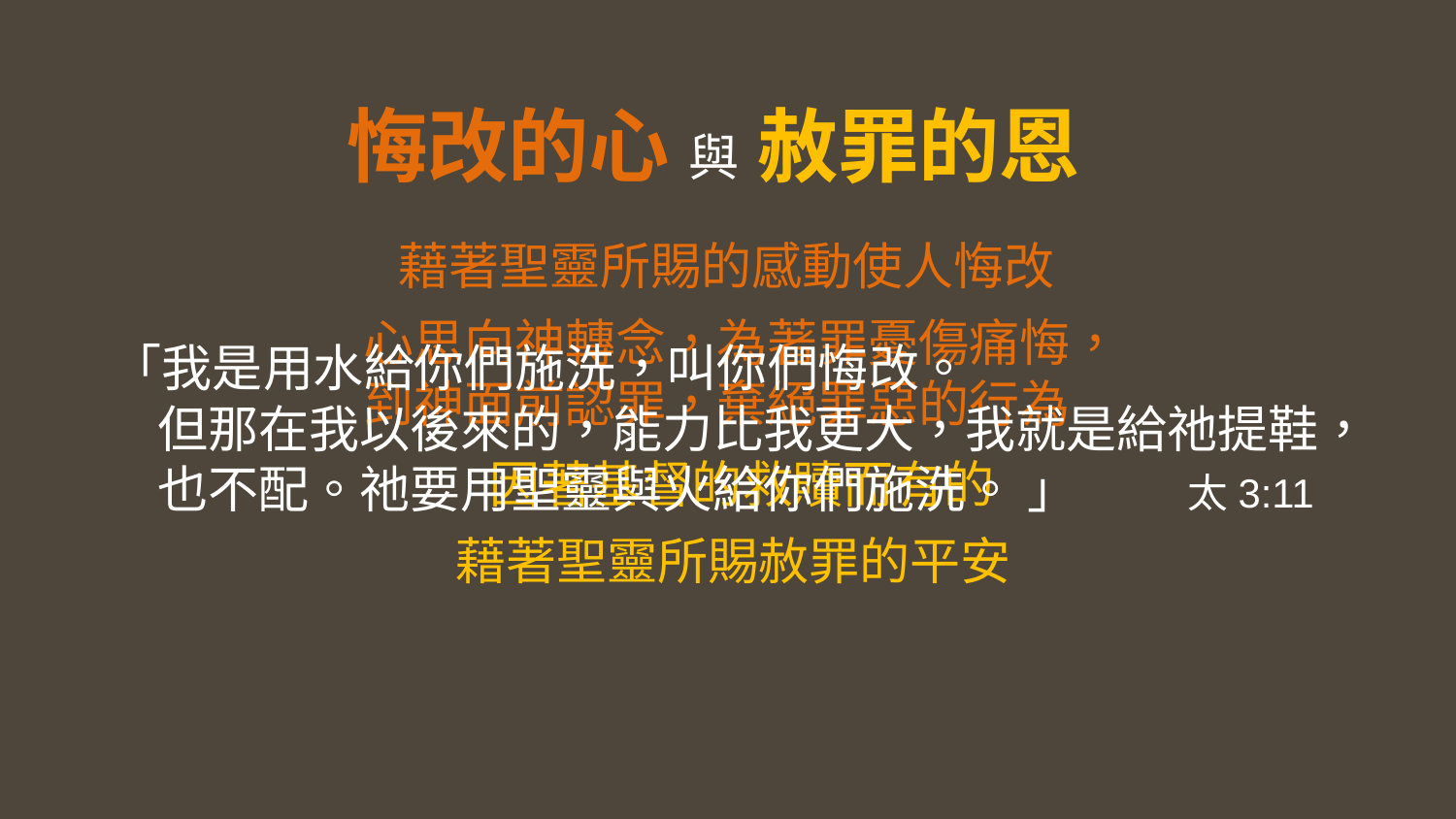

悔改的心 與 赦罪的恩
藉著聖靈所賜的感動使人悔改
心思向神轉念，為著罪憂傷痛悔，到神面前認罪，棄絕罪惡的行為
「我是用水給你們施洗，叫你們悔改。
   但那在我以後來的，能力比我更大，我就是給祂提鞋，
   也不配。祂要用聖靈與火給你們施洗。 」	     太3:11
因著基督的救贖而有的
藉著聖靈所賜赦罪的平安